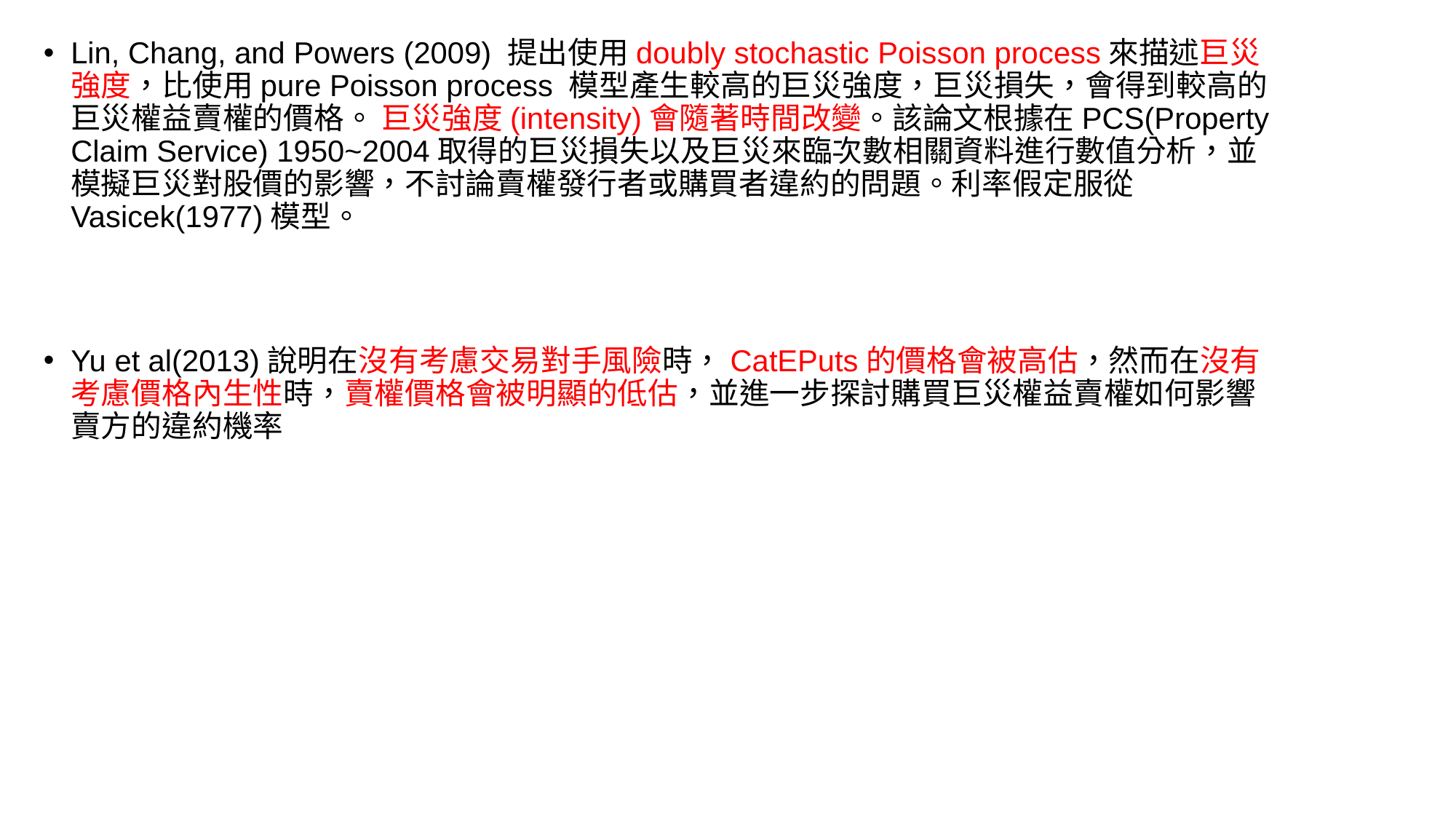

Lin, Chang, and Powers (2009) 提出使用doubly stochastic Poisson process來描述巨災強度，比使用pure Poisson process 模型產生較高的巨災強度，巨災損失，會得到較高的巨災權益賣權的價格。 巨災強度(intensity)會隨著時間改變。該論文根據在PCS(Property Claim Service) 1950~2004取得的巨災損失以及巨災來臨次數相關資料進行數值分析，並模擬巨災對股價的影響，不討論賣權發行者或購買者違約的問題。利率假定服從Vasicek(1977)模型。

Yu et al(2013)說明在沒有考慮交易對手風險時，CatEPuts的價格會被高估，然而在沒有考慮價格內生性時，賣權價格會被明顯的低估，並進一步探討購買巨災權益賣權如何影響賣方的違約機率